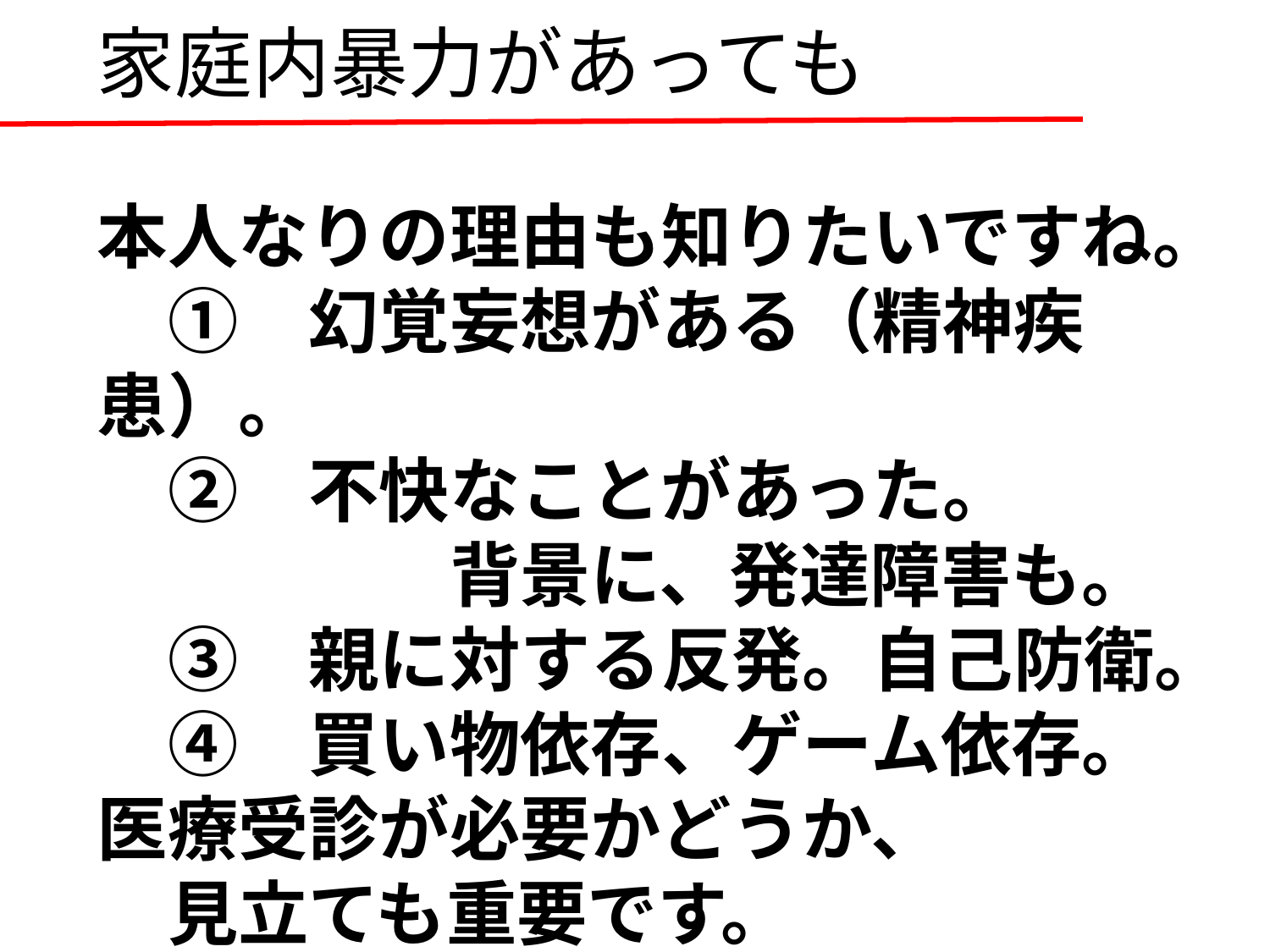

家庭内暴力があっても
本人なりの理由も知りたいですね。
　①　幻覚妄想がある（精神疾患）。
　②　不快なことがあった。
　　　　　背景に、発達障害も。
　③　親に対する反発。自己防衛。
　④　買い物依存、ゲーム依存。
医療受診が必要かどうか、
　見立ても重要です。